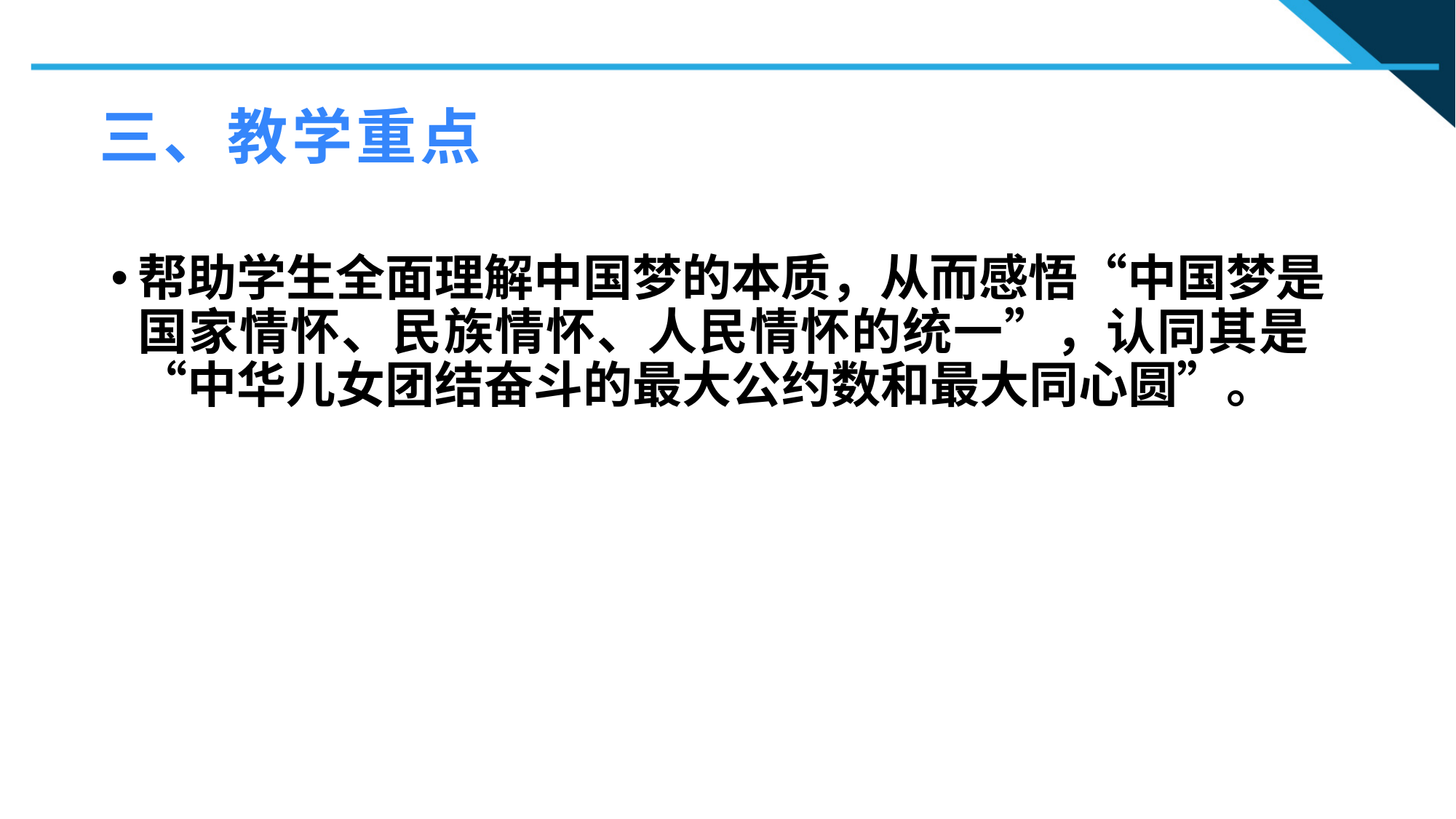

三、教学重点
帮助学生全面理解中国梦的本质，从而感悟“中国梦是国家情怀、民族情怀、人民情怀的统一”，认同其是“中华儿女团结奋斗的最大公约数和最大同心圆”。

1
2

2